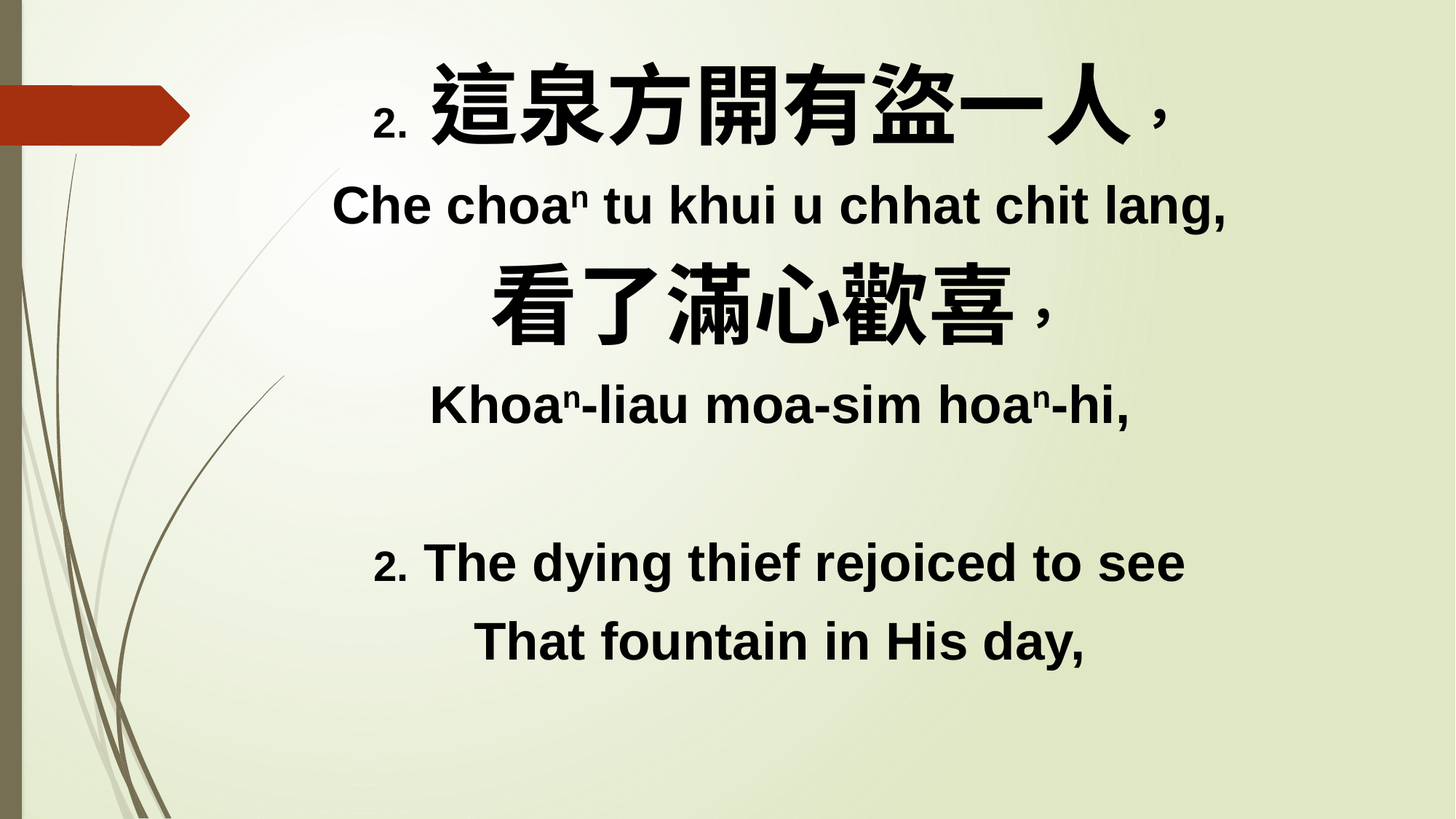

2. 這泉方開有盜一人，
Che choan tu khui u chhat chit lang,
看了滿心歡喜，
Khoan-liau moa-sim hoan-hi,

2. The dying thief rejoiced to see
That fountain in His day,